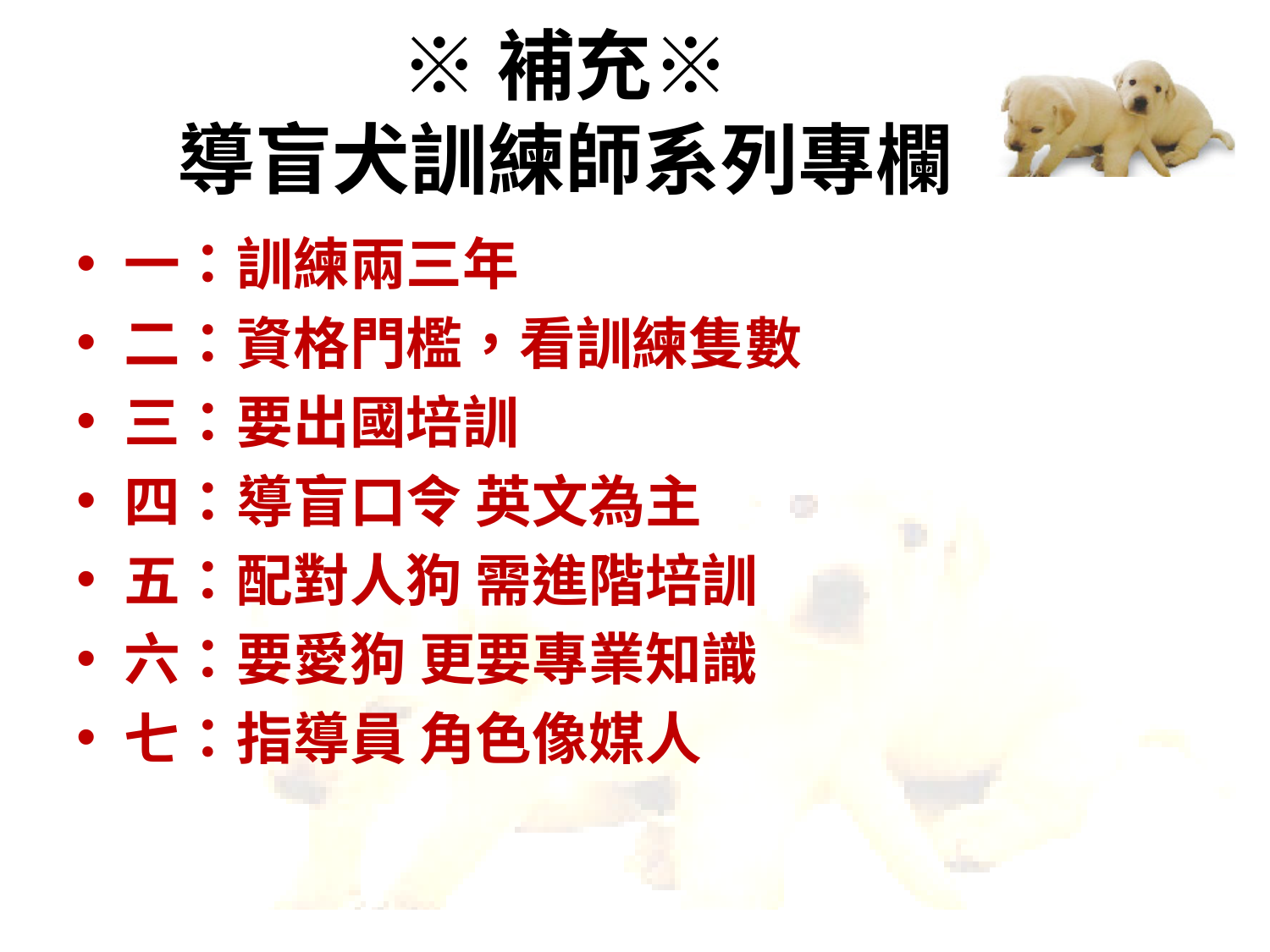

# ※補充※ 導盲犬訓練師系列專欄
一：訓練兩三年
二：資格門檻，看訓練隻數
三：要出國培訓
四：導盲口令 英文為主
五：配對人狗 需進階培訓
六：要愛狗 更要專業知識
七：指導員 角色像媒人